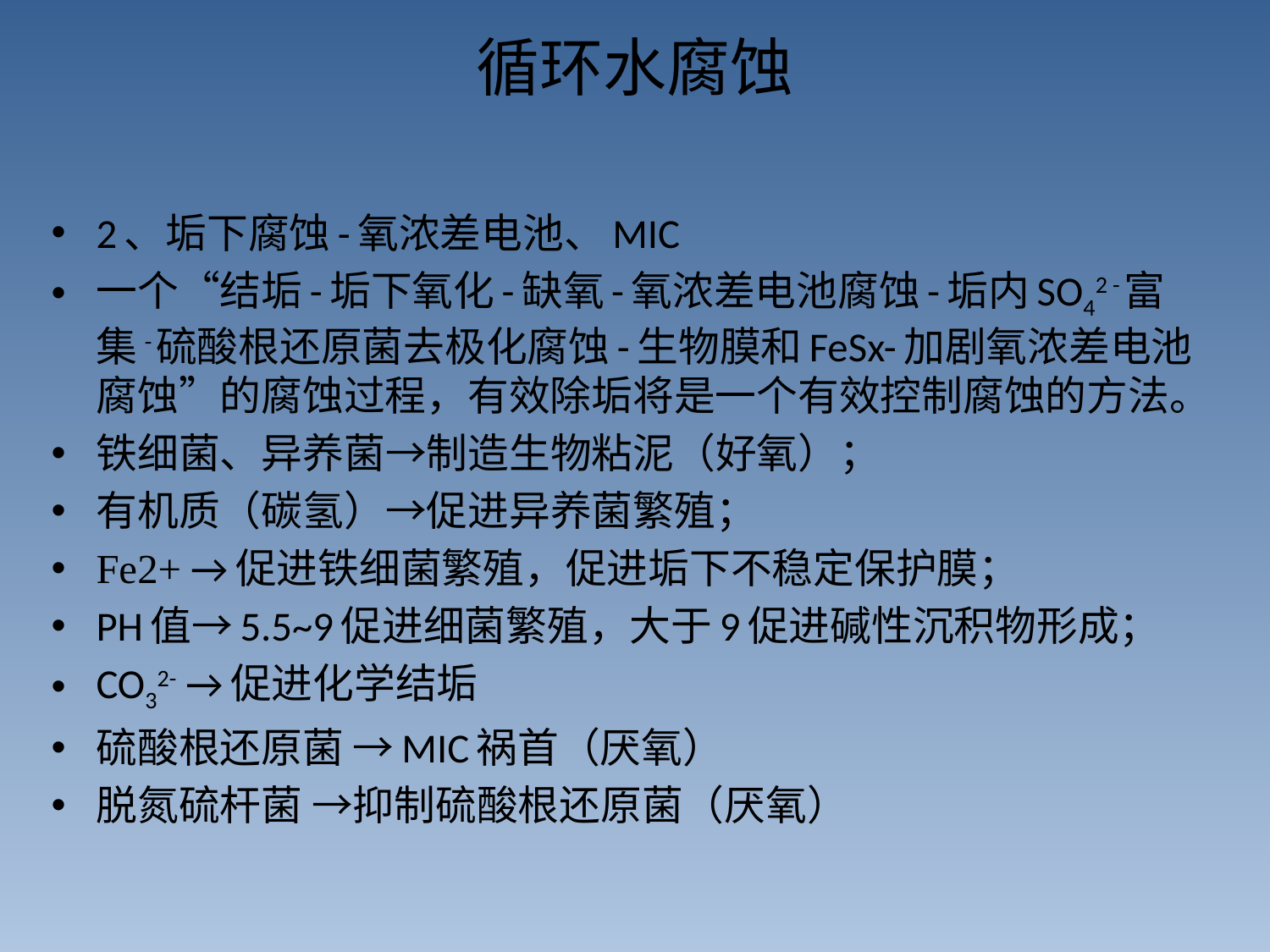

# 循环水腐蚀

2、垢下腐蚀-氧浓差电池、MIC
一个“结垢-垢下氧化-缺氧-氧浓差电池腐蚀-垢内SO42 -富集-硫酸根还原菌去极化腐蚀-生物膜和FeSx-加剧氧浓差电池腐蚀”的腐蚀过程，有效除垢将是一个有效控制腐蚀的方法。
铁细菌、异养菌→制造生物粘泥（好氧）；
有机质（碳氢）→促进异养菌繁殖；
Fe2+ →促进铁细菌繁殖，促进垢下不稳定保护膜；
PH值→5.5~9促进细菌繁殖，大于9促进碱性沉积物形成；
CO32- →促进化学结垢
硫酸根还原菌 →MIC祸首（厌氧）
脱氮硫杆菌 →抑制硫酸根还原菌（厌氧）